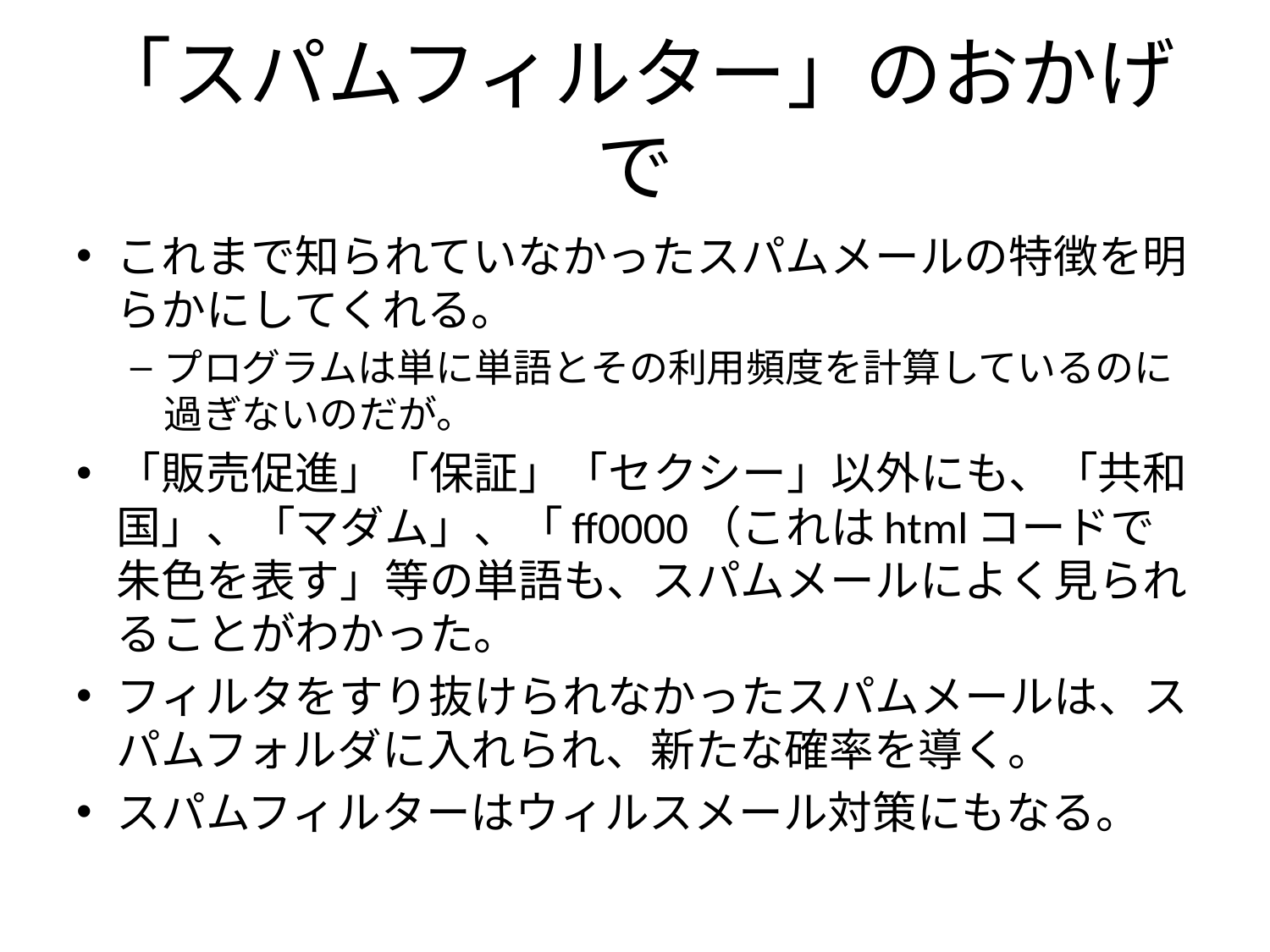

# 「スパムフィルター」のおかげで
これまで知られていなかったスパムメールの特徴を明らかにしてくれる。
プログラムは単に単語とその利用頻度を計算しているのに過ぎないのだが。
「販売促進」「保証」「セクシー」以外にも、「共和国」、「マダム」、「ff0000（これはhtmlコードで朱色を表す」等の単語も、スパムメールによく見られることがわかった。
フィルタをすり抜けられなかったスパムメールは、スパムフォルダに入れられ、新たな確率を導く。
スパムフィルターはウィルスメール対策にもなる。